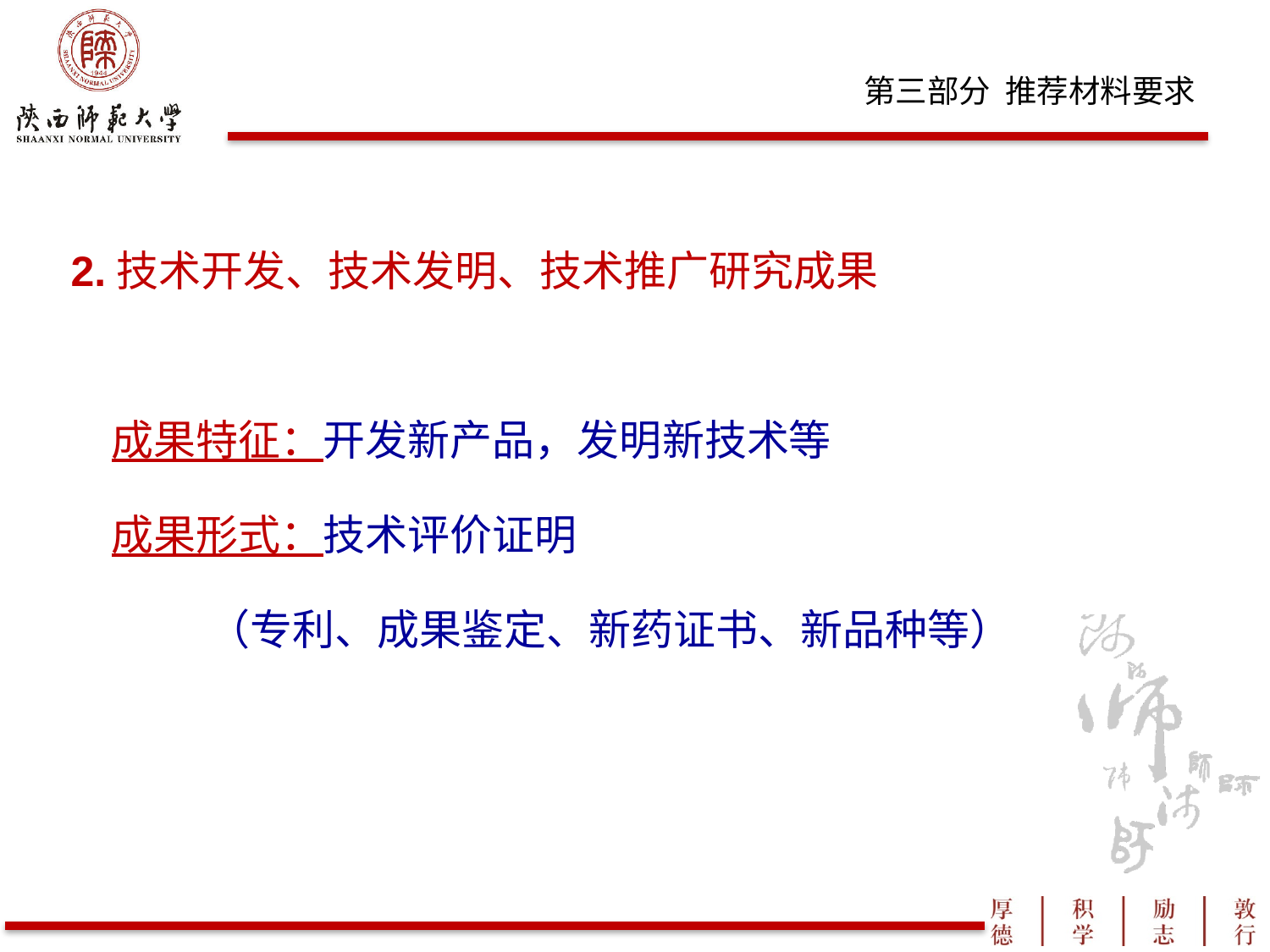

2.技术开发、技术发明、技术推广研究成果
成果特征：开发新产品，发明新技术等
成果形式：技术评价证明
         （专利、成果鉴定、新药证书、新品种等）